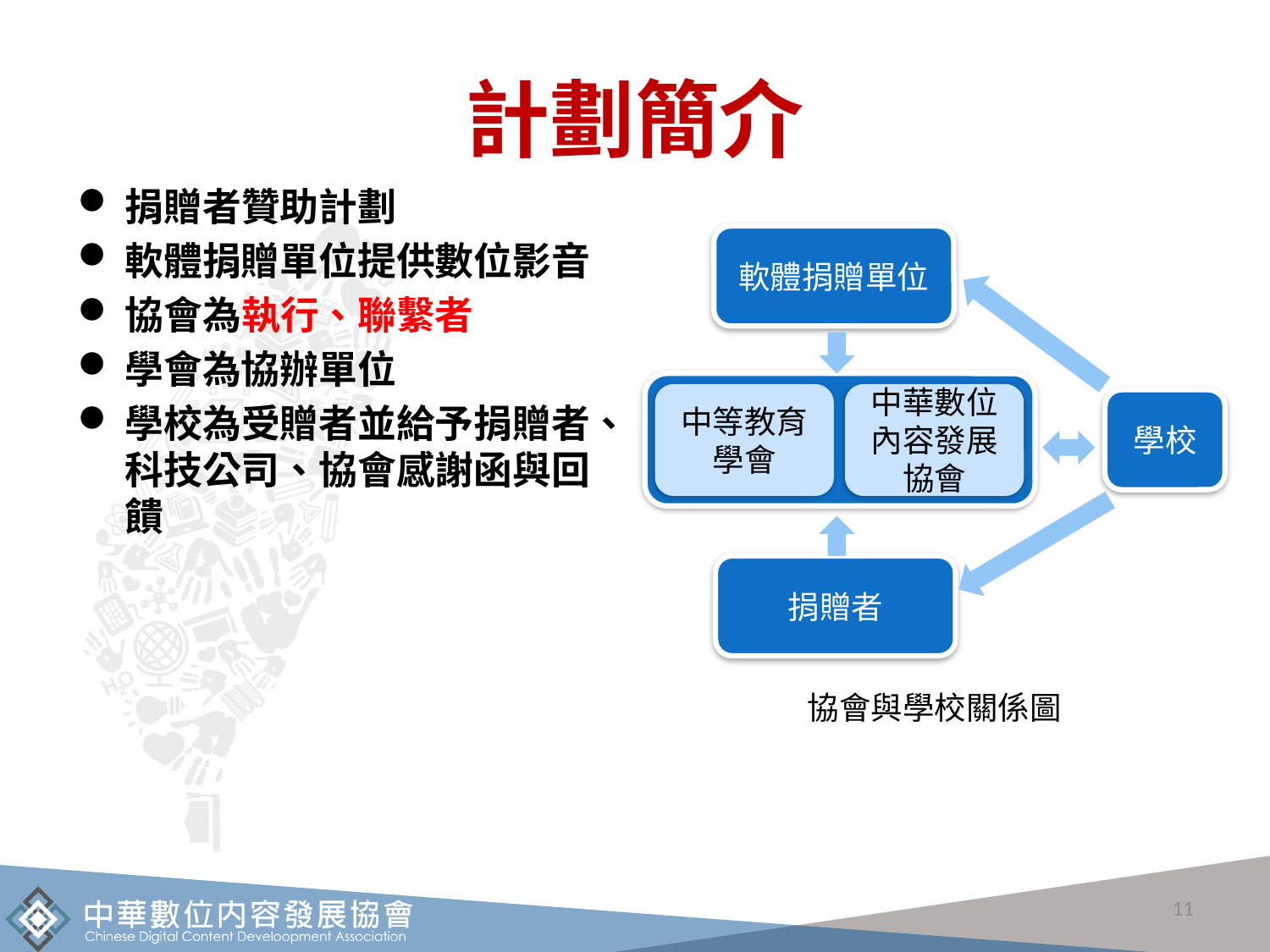

# 計劃簡介
捐贈者贊助計劃
軟體捐贈單位提供數位影音
協會為執行、聯繫者
學會為協辦單位
學校為受贈者並給予捐贈者、科技公司、協會感謝函與回饋

軟體捐贈單位

中等教育學會
中華數位內容發展協會
學校

捐贈者
協會與學校關係圖
11